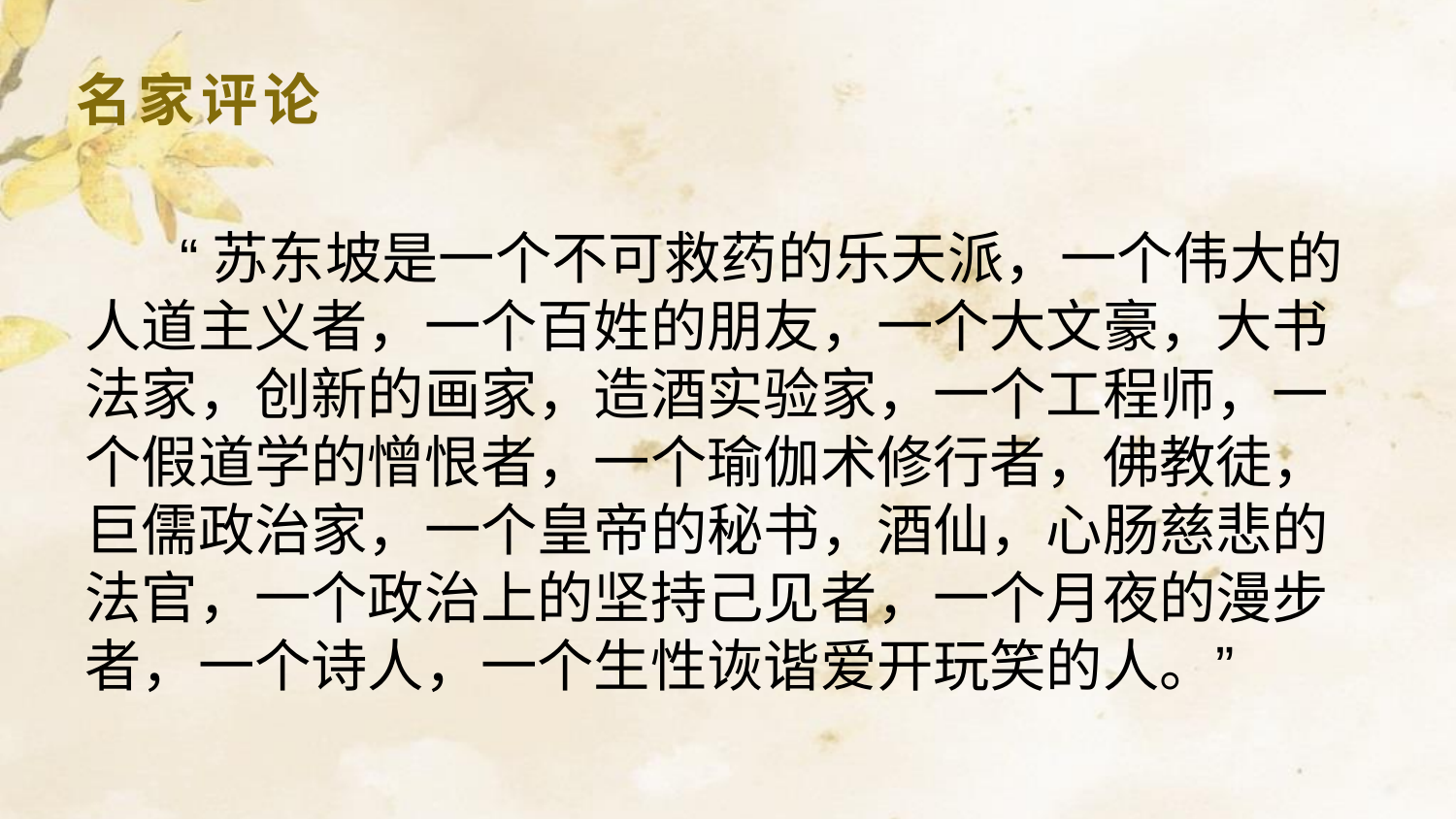

名家评论

      “苏东坡是一个不可救药的乐天派，一个伟大的人道主义者，一个百姓的朋友，一个大文豪，大书法家，创新的画家，造酒实验家，一个工程师，一个假道学的憎恨者，一个瑜伽术修行者，佛教徒，巨儒政治家，一个皇帝的秘书，酒仙，心肠慈悲的法官，一个政治上的坚持己见者，一个月夜的漫步者，一个诗人，一个生性诙谐爱开玩笑的人。”